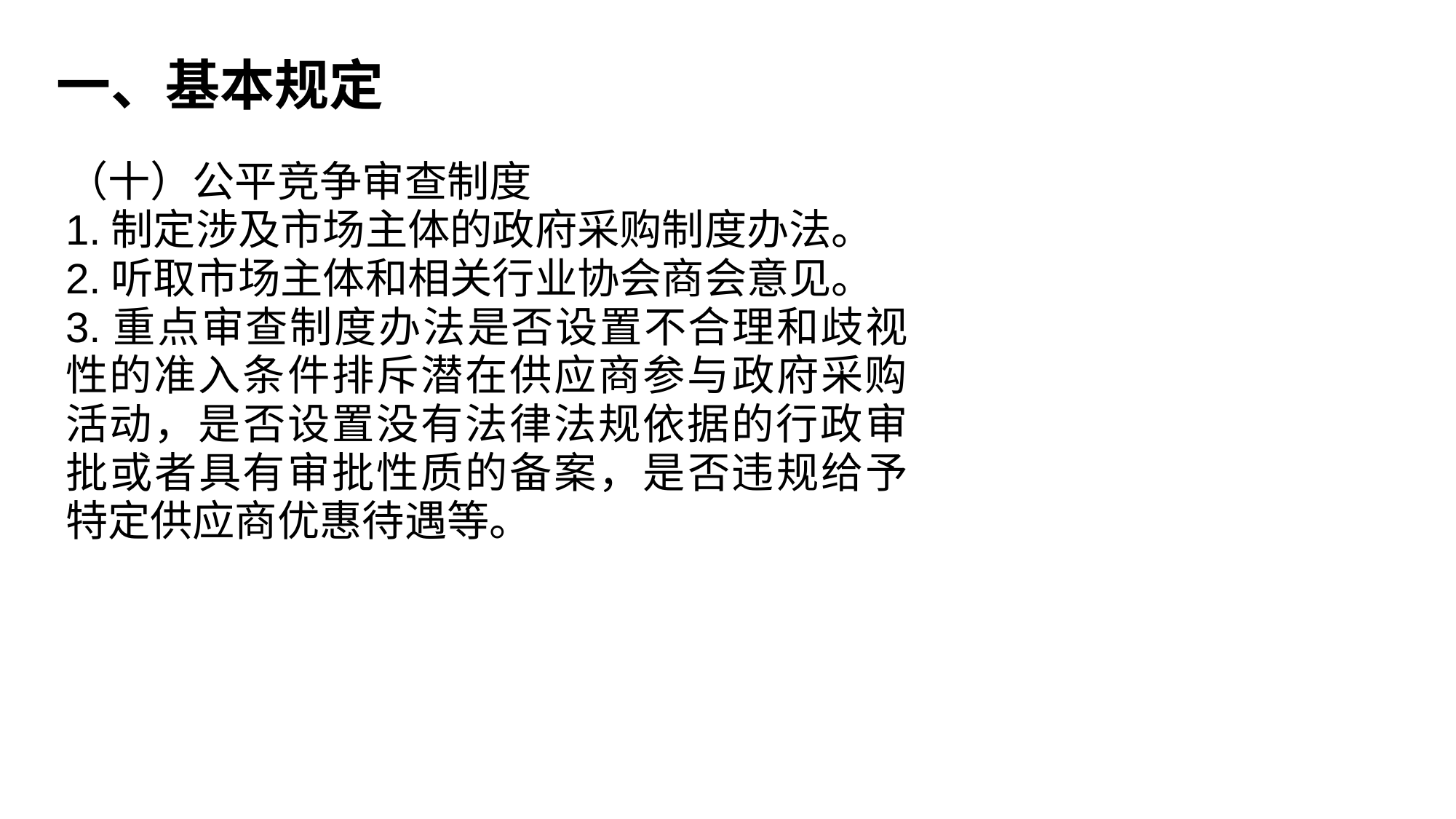

一、基本规定
（十）公平竞争审查制度
1.制定涉及市场主体的政府采购制度办法。
2.听取市场主体和相关行业协会商会意见。
3.重点审查制度办法是否设置不合理和歧视性的准入条件排斥潜在供应商参与政府采购活动，是否设置没有法律法规依据的行政审批或者具有审批性质的备案，是否违规给予特定供应商优惠待遇等。